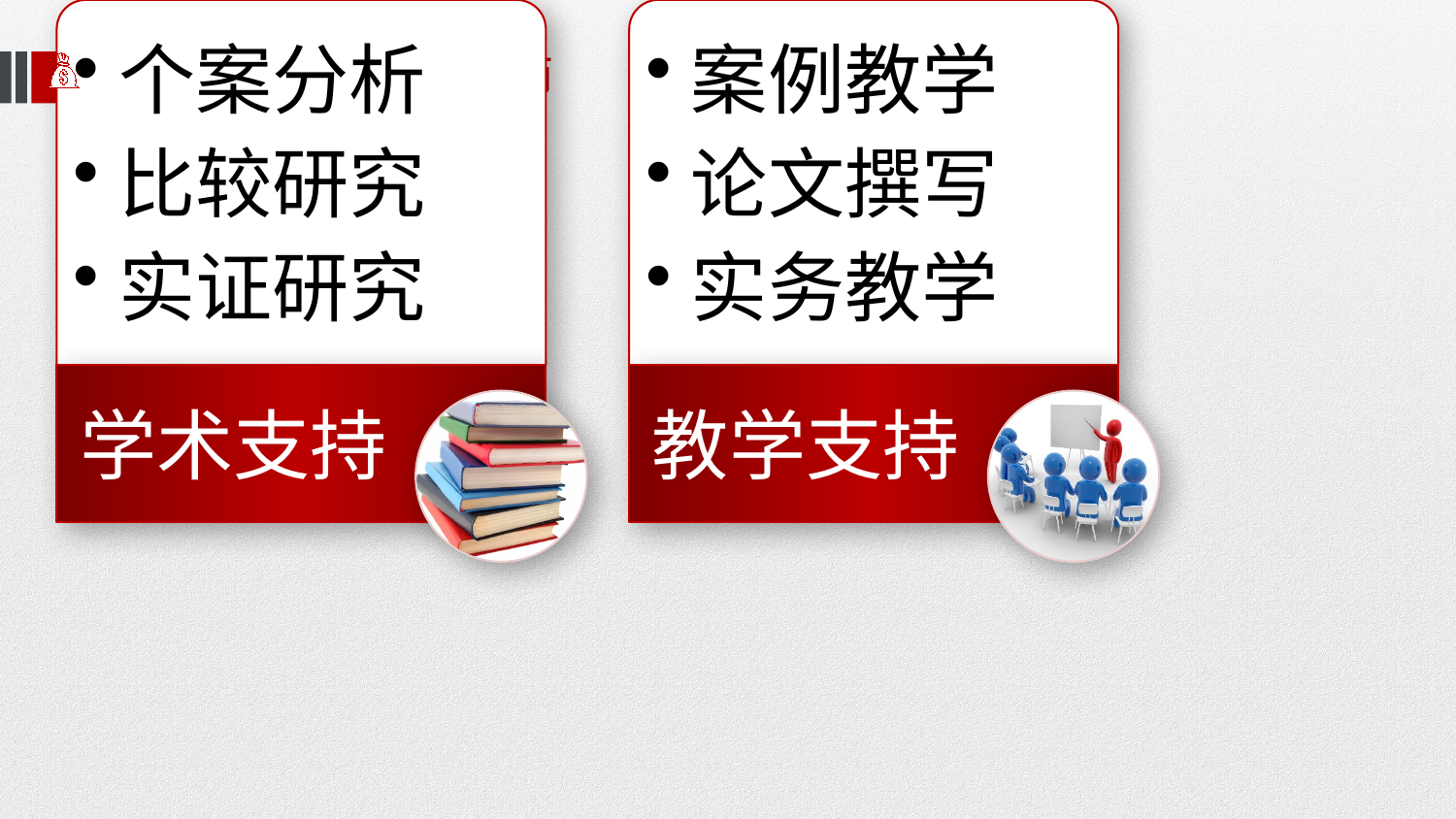

# 应用价值—面向教师

个案分析
比较研究
实证研究
学术支持
案例教学
论文撰写
实务教学
教学支持